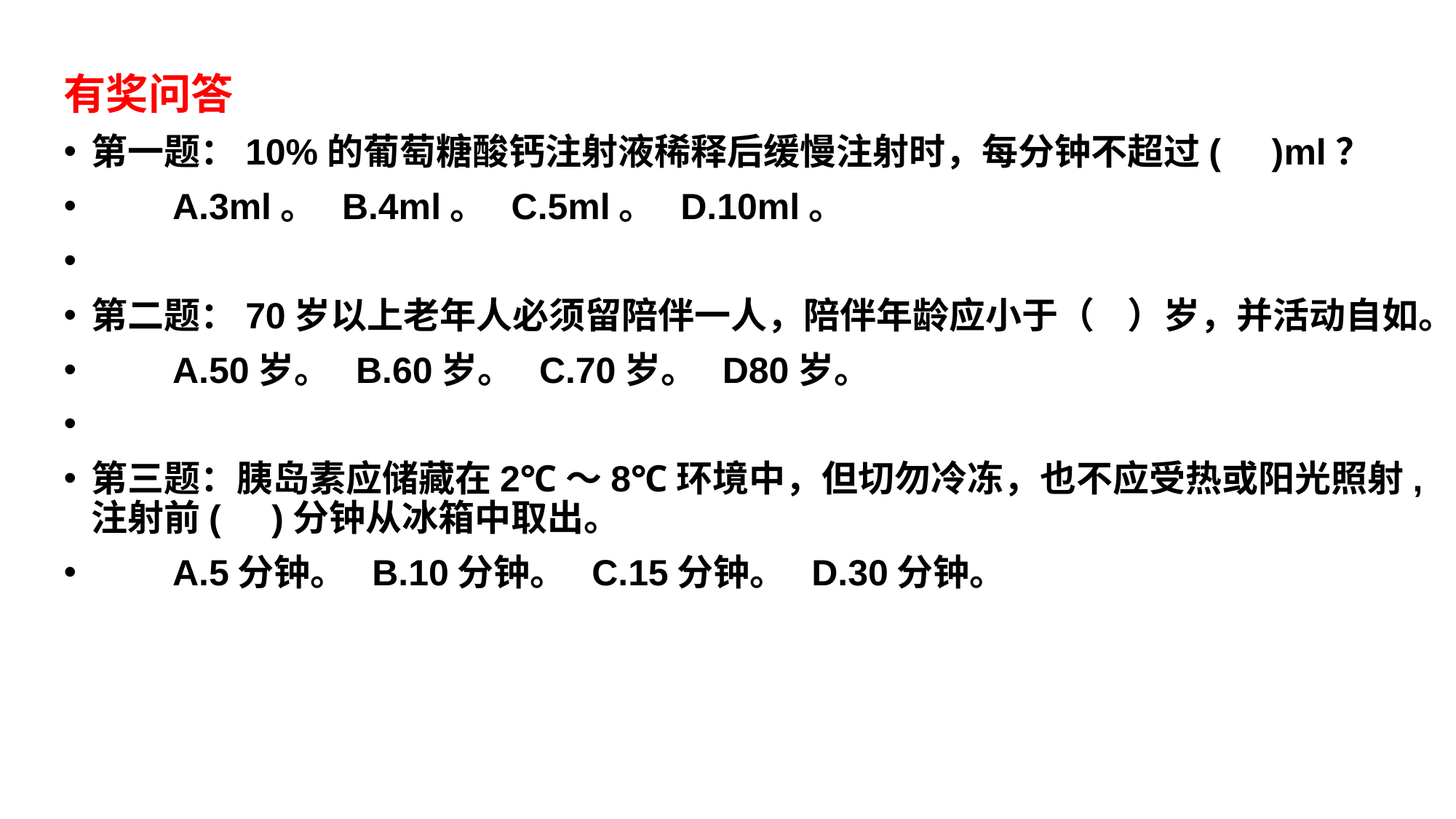

有奖问答
第一题：10%的葡萄糖酸钙注射液稀释后缓慢注射时，每分钟不超过(     )ml？
　　A.3ml。  B.4ml。  C.5ml。  D.10ml。

第二题：70岁以上老年人必须留陪伴一人，陪伴年龄应小于（    ）岁，并活动自如。
　　A.50岁。  B.60岁。  C.70岁。  D80岁。

第三题：胰岛素应储藏在2℃～8℃环境中，但切勿冷冻，也不应受热或阳光照射,注射前(     )分钟从冰箱中取出。
　　A.5分钟。  B.10分钟。  C.15分钟。  D.30分钟。